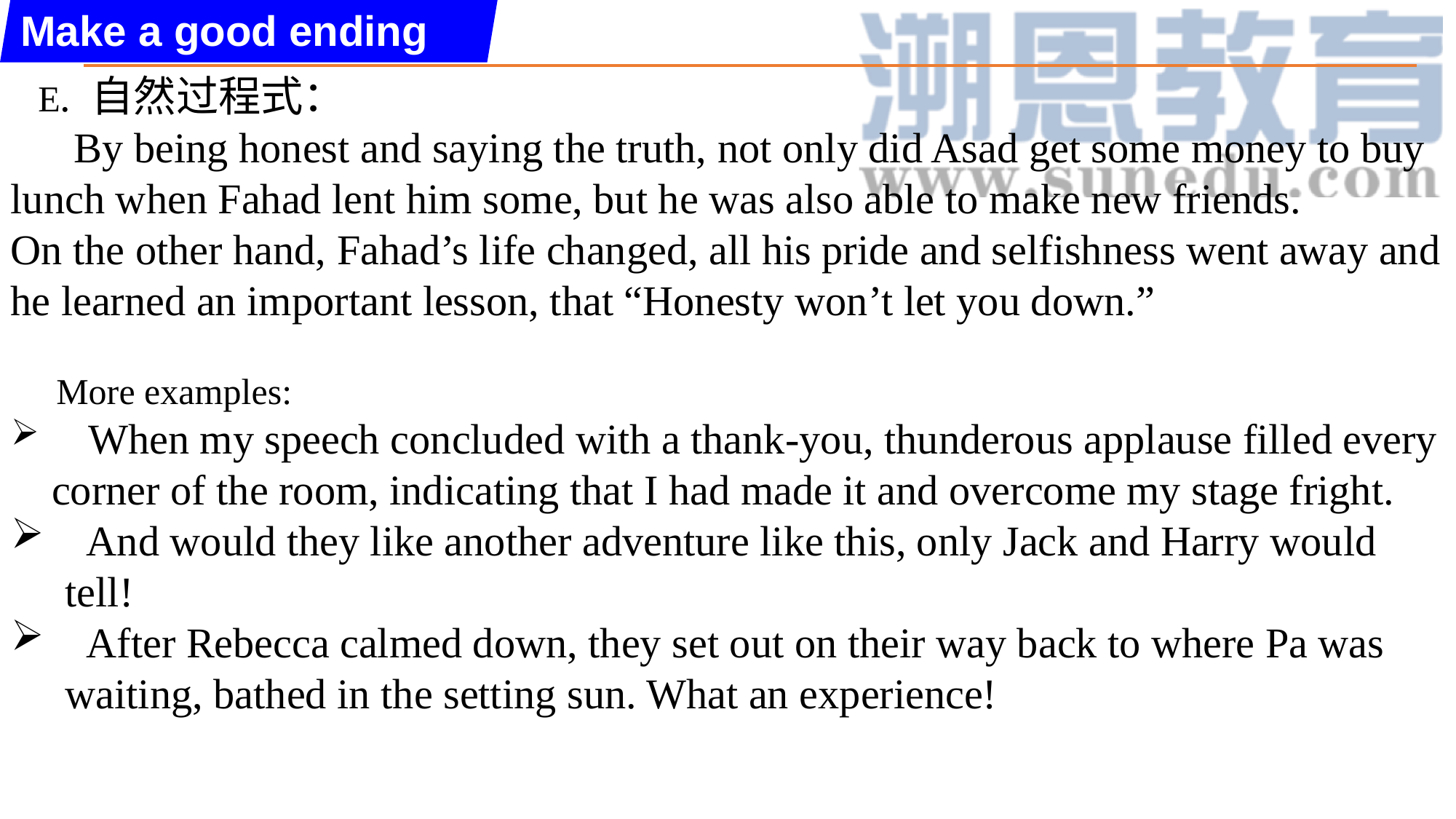

Make a good ending
   E. 自然过程式：
      By being honest and saying the truth, not only did Asad get some money to buy lunch when Fahad lent him some, but he was also able to make new friends.
On the other hand, Fahad’s life changed, all his pride and selfishness went away and he learned an important lesson, that “Honesty won’t let you down.”

     More examples:
    When my speech concluded with a thank-you, thunderous applause filled every corner of the room, indicating that I had made it and overcome my stage fright.
  And would they like another adventure like this, only Jack and Harry would tell!
  After Rebecca calmed down, they set out on their way back to where Pa was waiting, bathed in the setting sun. What an experience!